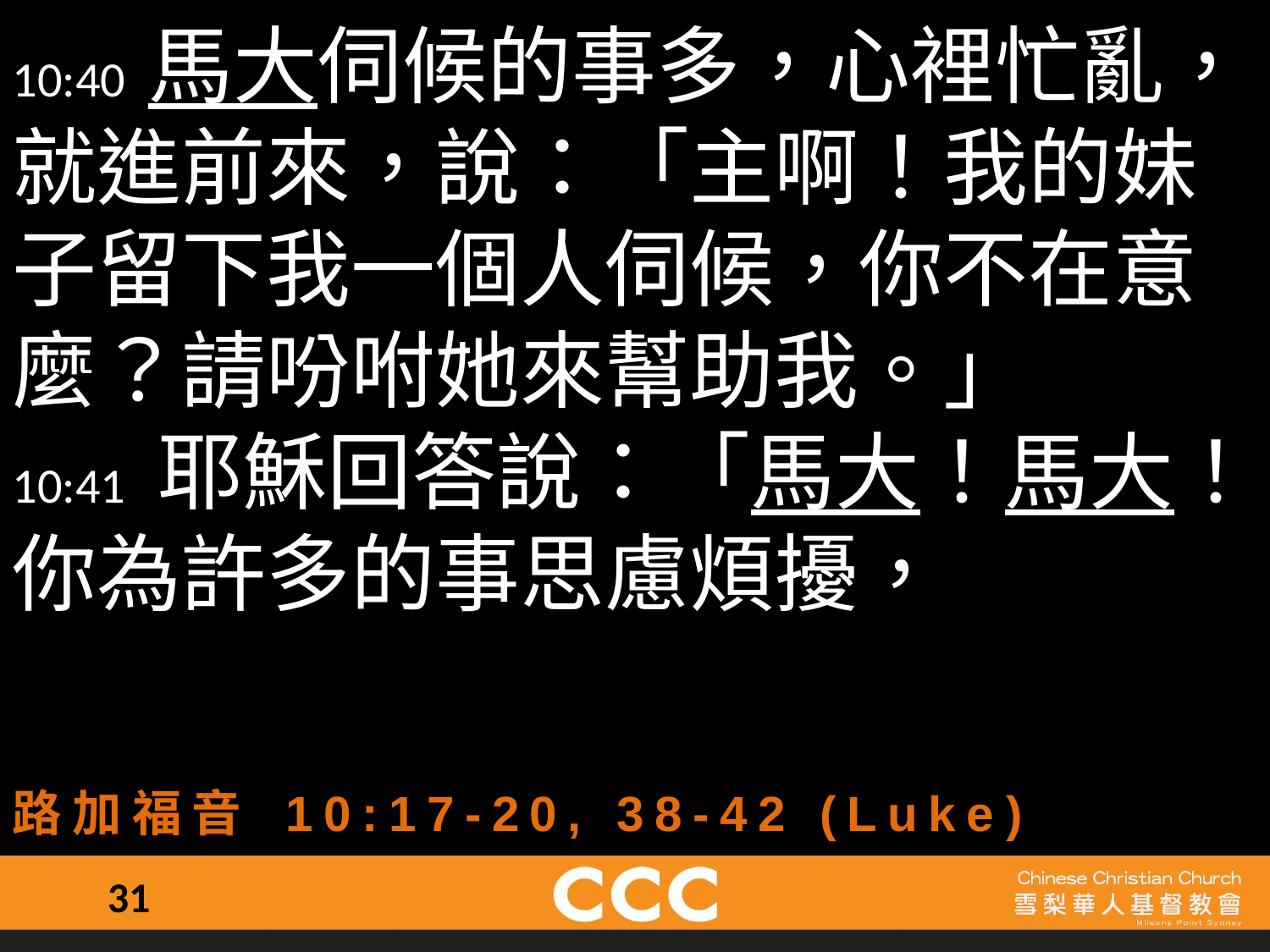

10:40 馬大伺候的事多，心裡忙亂，就進前來，說：「主啊！我的妹子留下我一個人伺候，你不在意麼？請吩咐她來幫助我。」
10:41 耶穌回答說：「馬大！馬大！你為許多的事思慮煩擾，
路加福音 10:17-20, 38-42 (Luke)
31